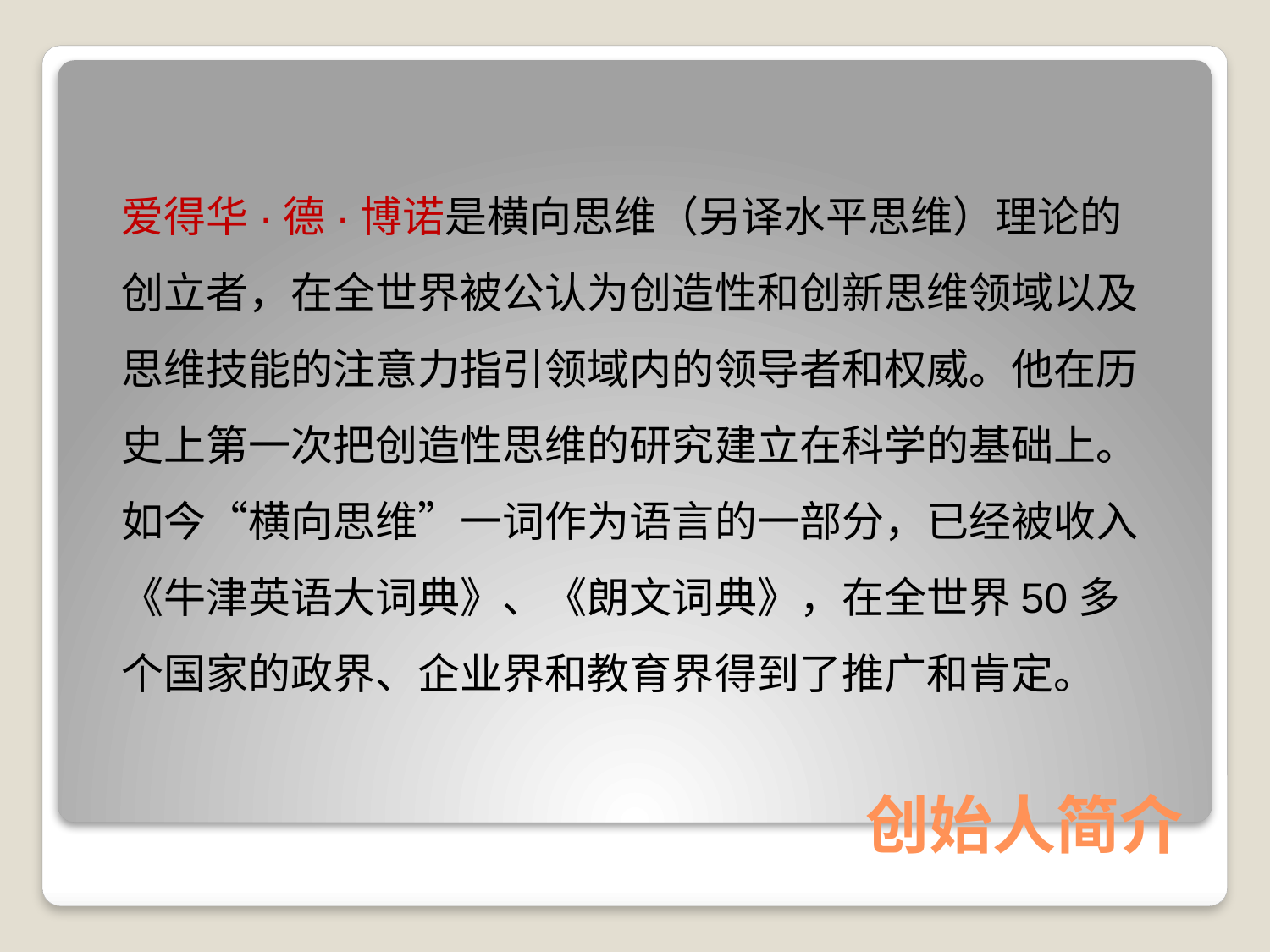

爱得华·德·博诺是横向思维（另译水平思维）理论的创立者，在全世界被公认为创造性和创新思维领域以及思维技能的注意力指引领域内的领导者和权威。他在历史上第一次把创造性思维的研究建立在科学的基础上。如今“横向思维”一词作为语言的一部分，已经被收入《牛津英语大词典》、《朗文词典》，在全世界50多个国家的政界、企业界和教育界得到了推广和肯定。
# 创始人简介